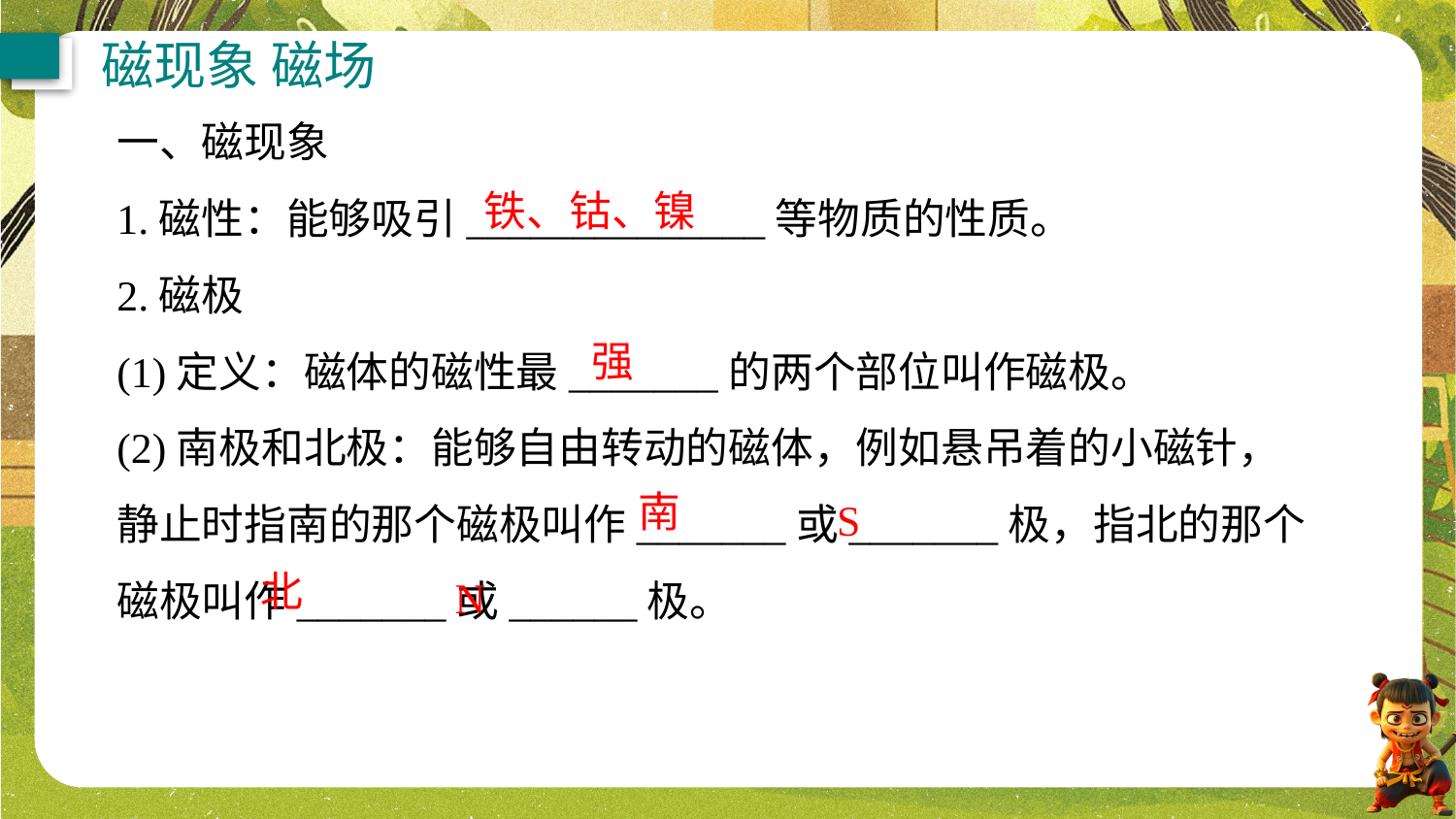

磁现象 磁场

一、磁现象
1.磁性：能够吸引______________等物质的性质。
2.磁极
(1)定义：磁体的磁性最_______的两个部位叫作磁极。
(2)南极和北极：能够自由转动的磁体，例如悬吊着的小磁针，静止时指南的那个磁极叫作_______或_______极，指北的那个磁极叫作_______或______极。
铁、钴、镍
强
南
S
北
N